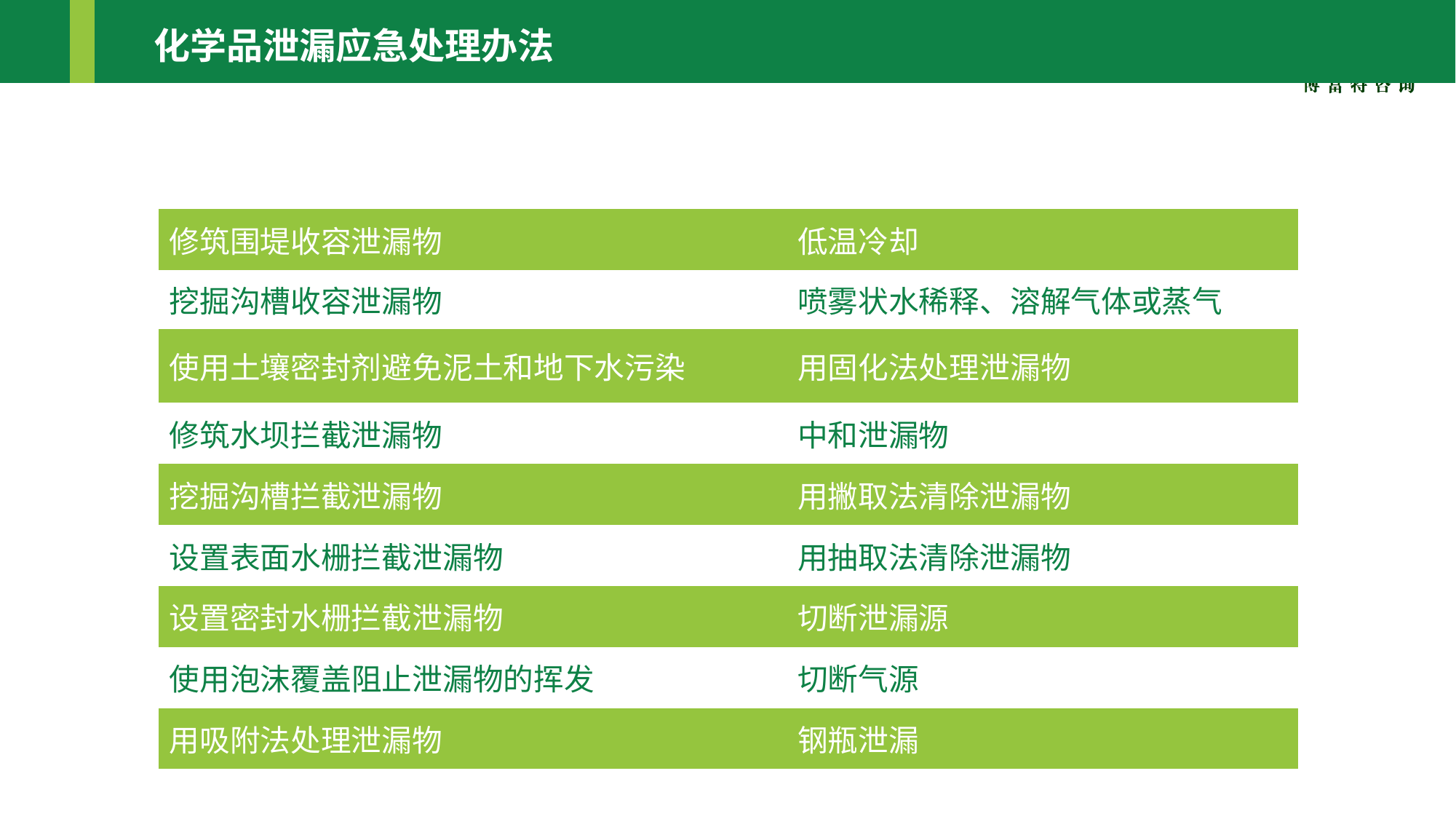

化学品泄漏应急处理办法
| 修筑围堤收容泄漏物 | 低温冷却 |
| --- | --- |
| 挖掘沟槽收容泄漏物 | 喷雾状水稀释、溶解气体或蒸气 |
| 使用土壤密封剂避免泥土和地下水污染 | 用固化法处理泄漏物 |
| 修筑水坝拦截泄漏物 | 中和泄漏物 |
| 挖掘沟槽拦截泄漏物 | 用撇取法清除泄漏物 |
| 设置表面水栅拦截泄漏物 | 用抽取法清除泄漏物 |
| 设置密封水栅拦截泄漏物 | 切断泄漏源 |
| 使用泡沫覆盖阻止泄漏物的挥发 | 切断气源 |
| 用吸附法处理泄漏物 | 钢瓶泄漏 |